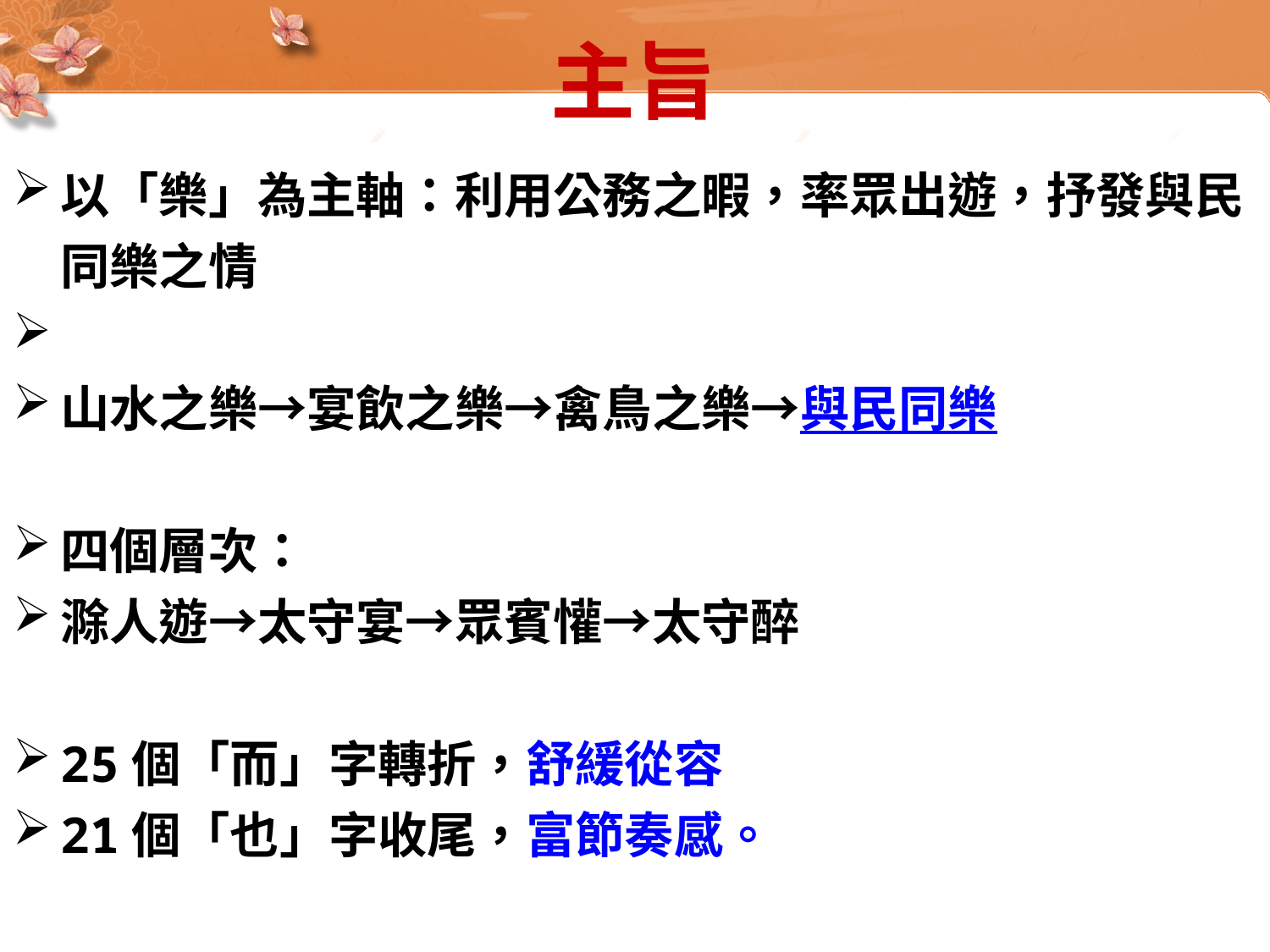

主旨
以「樂」為主軸：利用公務之暇，率眾出遊，抒發與民同樂之情

山水之樂→宴飲之樂→禽鳥之樂→與民同樂

四個層次：
滁人遊→太守宴→眾賓懽→太守醉

25個「而」字轉折，舒緩從容
21個「也」字收尾，富節奏感。